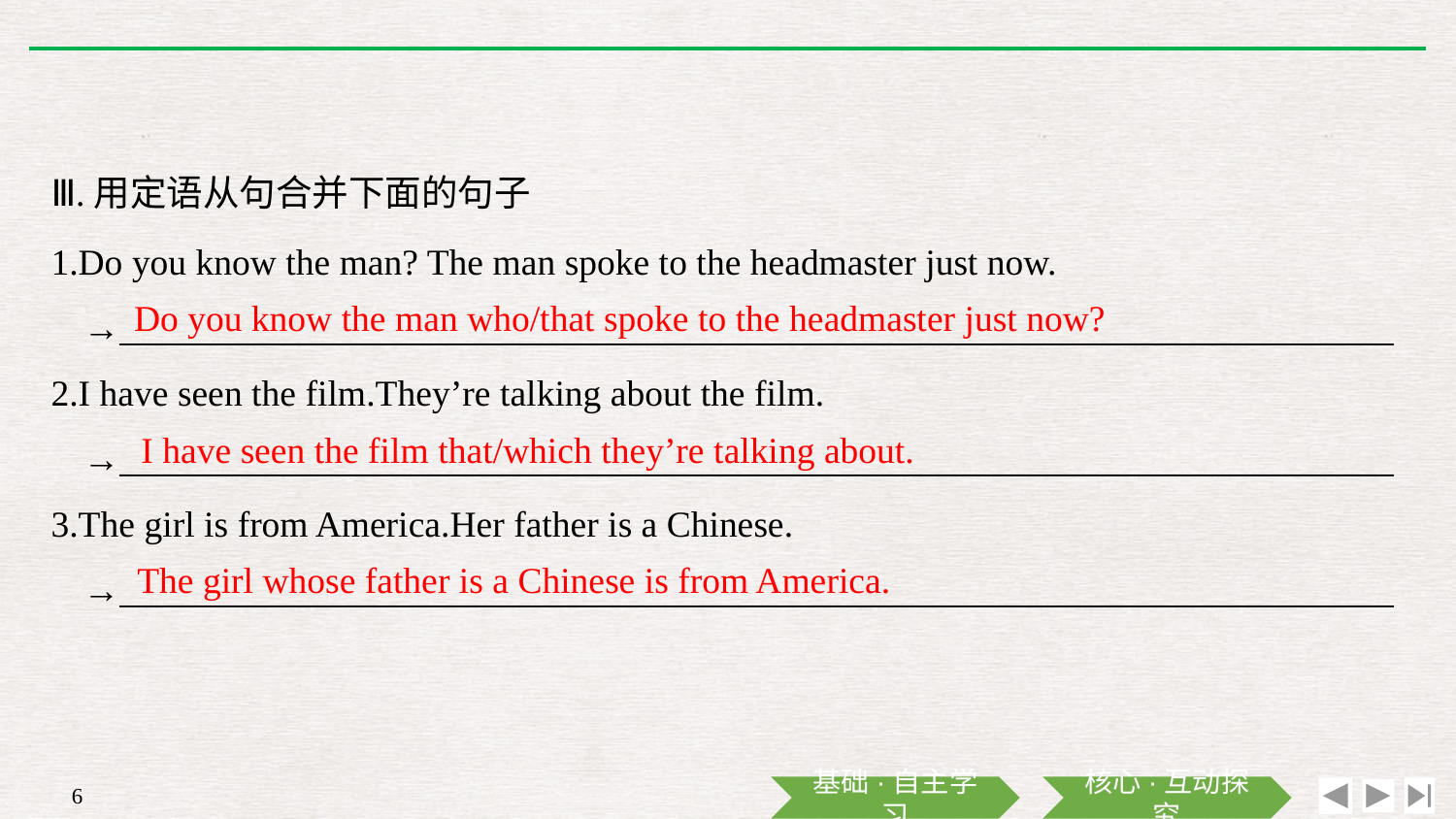

Ⅲ.用定语从句合并下面的句子
1.Do you know the man? The man spoke to the headmaster just now.
	→______________________________________________________________________
2.I have seen the film.They’re talking about the film.
	→______________________________________________________________________
3.The girl is from America.Her father is a Chinese.
	→______________________________________________________________________
Do you know the man who/that spoke to the headmaster just now?
I have seen the film that/which they’re talking about.
The girl whose father is a Chinese is from America.